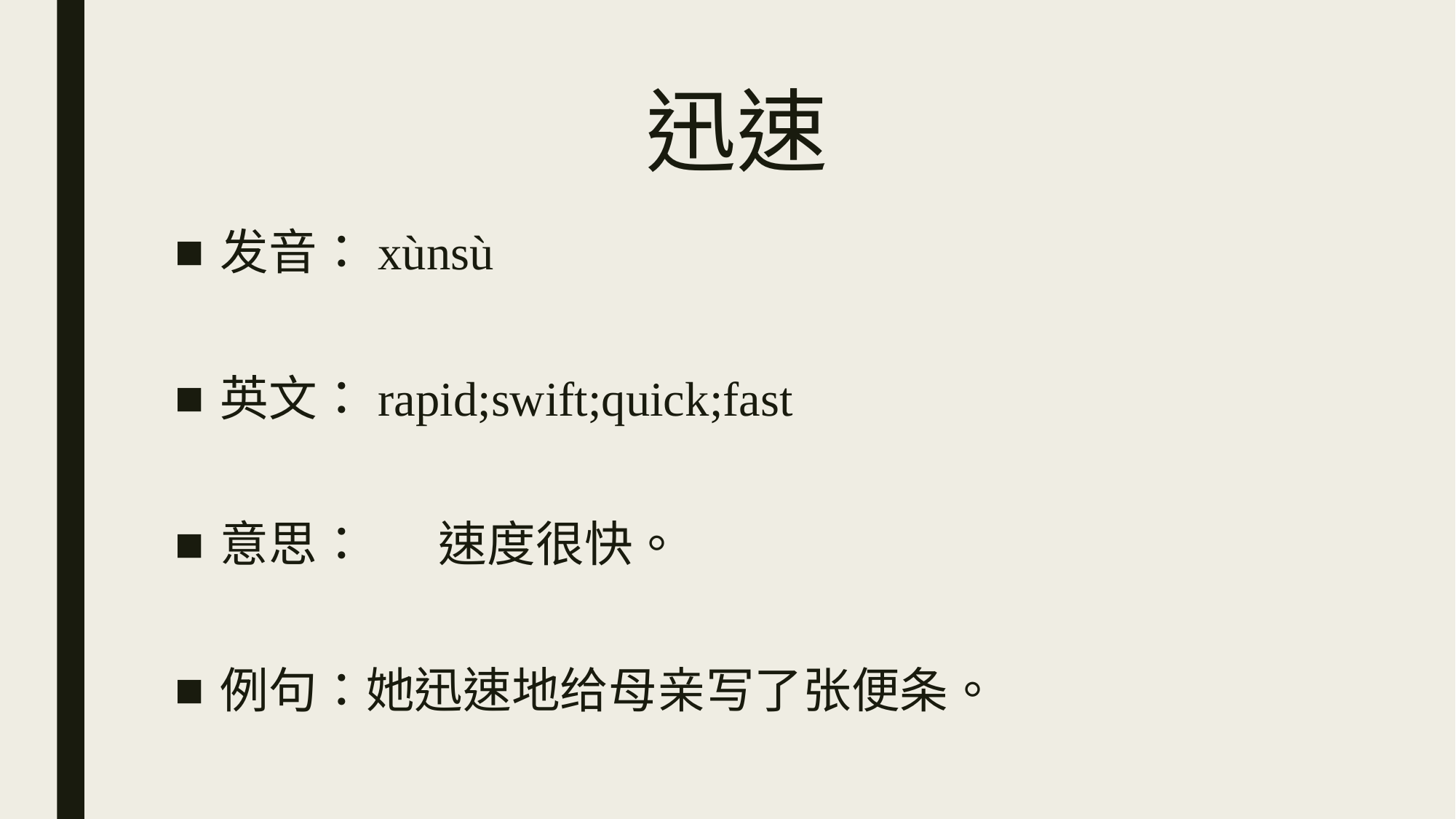

# 迅速
发音：xùnsù

英文：rapid;swift;quick;fast

意思：	速度很快。

例句：她迅速地给母亲写了张便条。